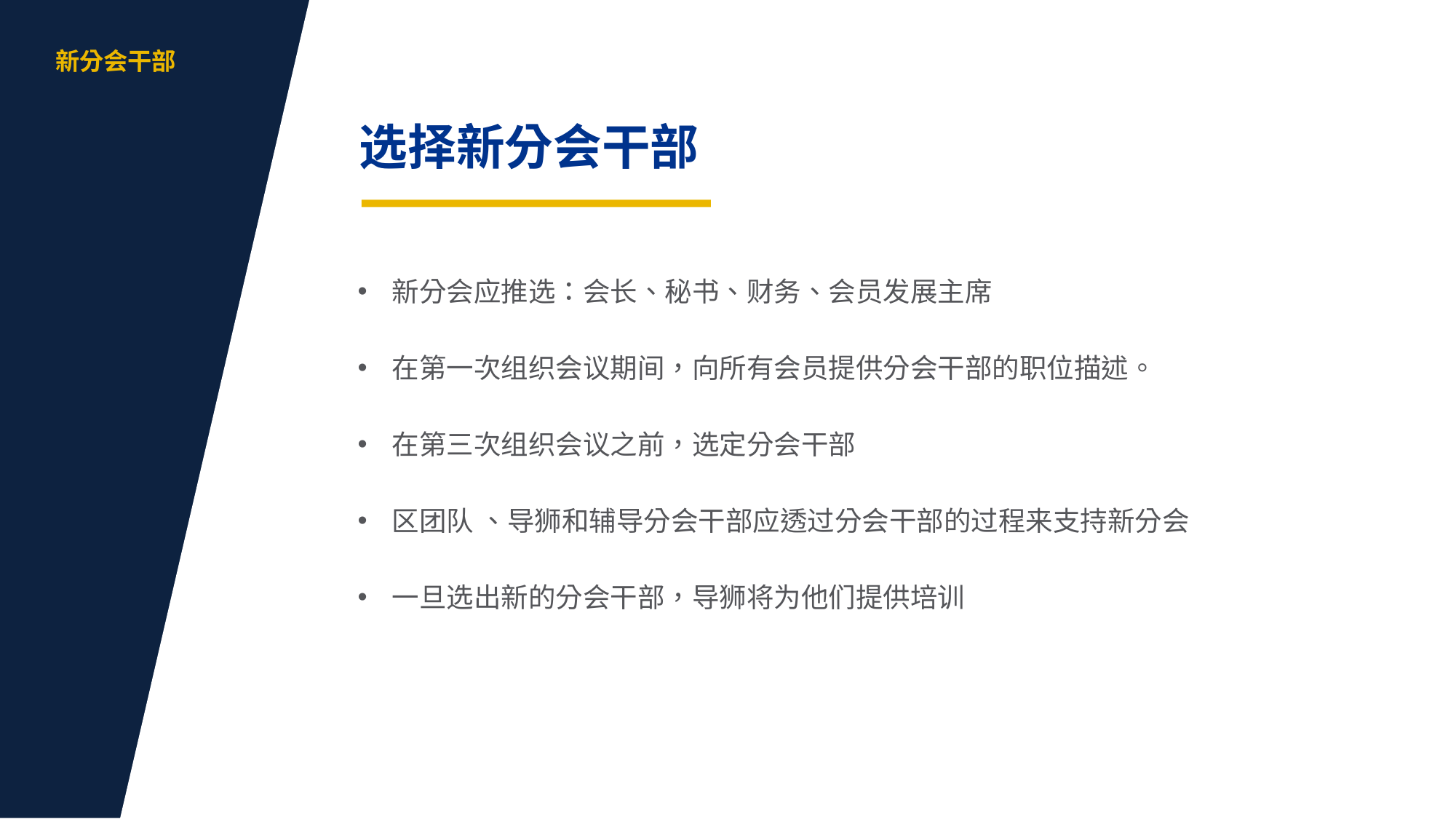

aa

新分会干部
选择新分会干部

新分会应推选：会长、秘书、财务、会员发展主席

在第一次组织会议期间，向所有会员提供分会干部的职位描述。

在第三次组织会议之前，选定分会干部

区团队 、导狮和辅导分会干部应透过分会干部的过程来支持新分会

一旦选出新的分会干部，导狮将为他们提供培训

6